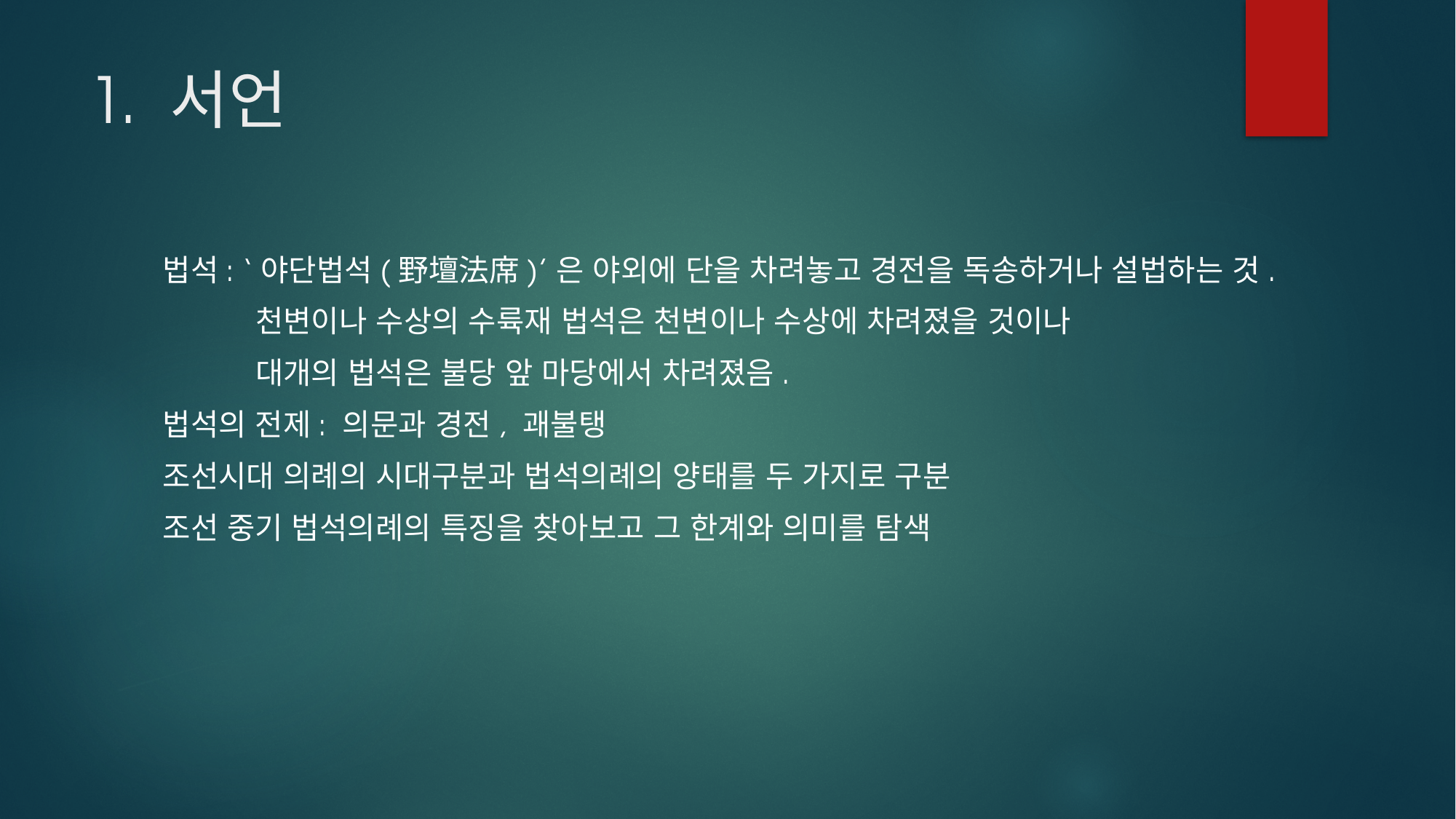

# 1. 서언
법석: ‘야단법석(野壇法席)’은 야외에 단을 차려놓고 경전을 독송하거나 설법하는 것.
          천변이나 수상의 수륙재 법석은 천변이나 수상에 차려졌을 것이나
          대개의 법석은 불당 앞 마당에서 차려졌음.
법석의 전제: 의문과 경전, 괘불탱
조선시대 의례의 시대구분과 법석의례의 양태를 두 가지로 구분
조선 중기 법석의례의 특징을 찾아보고 그 한계와 의미를 탐색